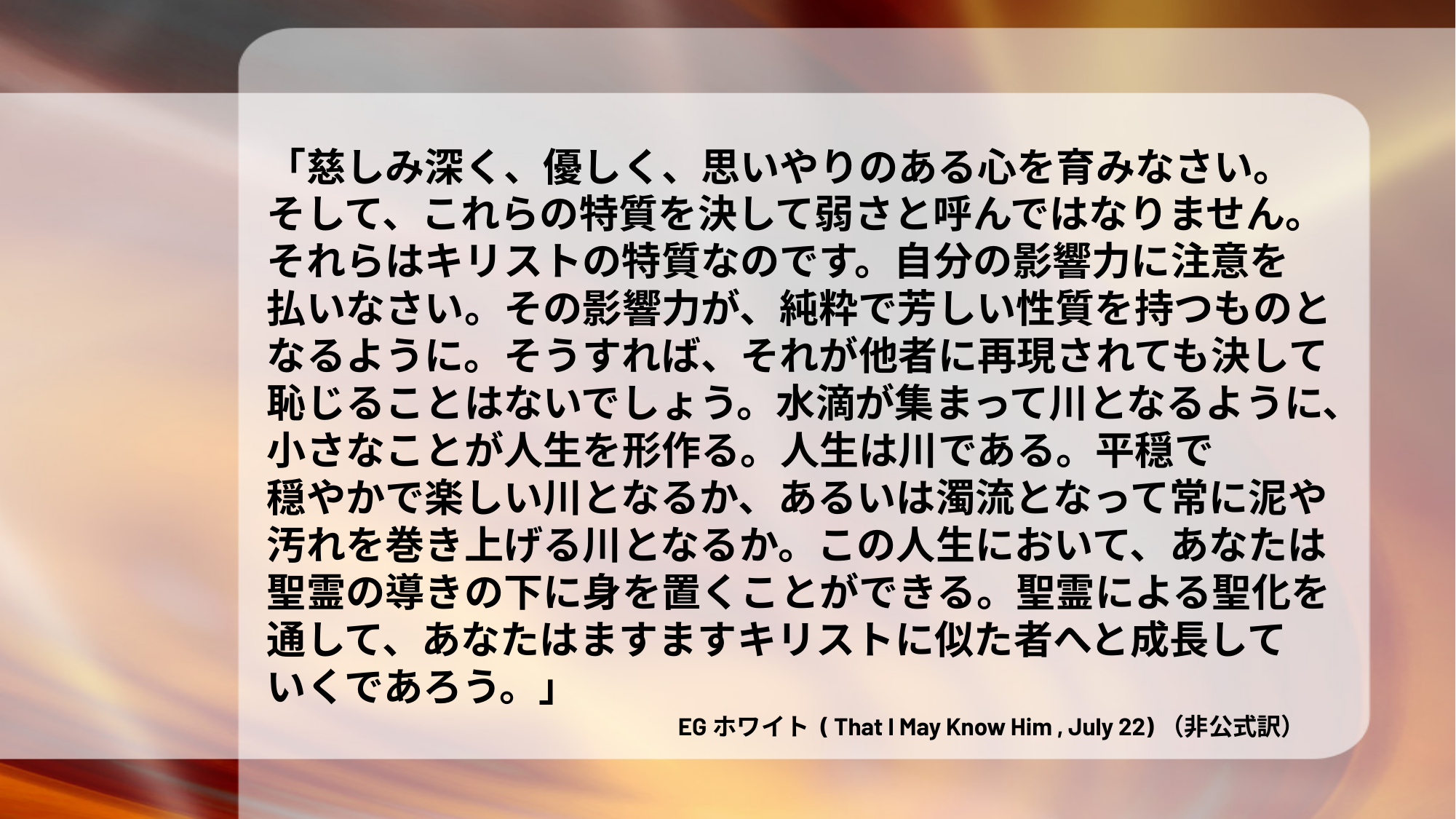

「慈しみ深く、優しく、思いやりのある心を育みなさい。　そして、これらの特質を決して弱さと呼んではなりません。それらはキリストの特質なのです。自分の影響力に注意を　払いなさい。その影響力が、純粋で芳しい性質を持つものとなるように。そうすれば、それが他者に再現されても決して恥じることはないでしょう。水滴が集まって川となるように、小さなことが人生を形作る。人生は川である。平穏で　　　穏やかで楽しい川となるか、あるいは濁流となって常に泥や汚れを巻き上げる川となるか。この人生において、あなたは聖霊の導きの下に身を置くことができる。聖霊による聖化を通して、あなたはますますキリストに似た者へと成長して　いくであろう。」
EGホワイト ( That I May Know Him , July 22)（非公式訳）